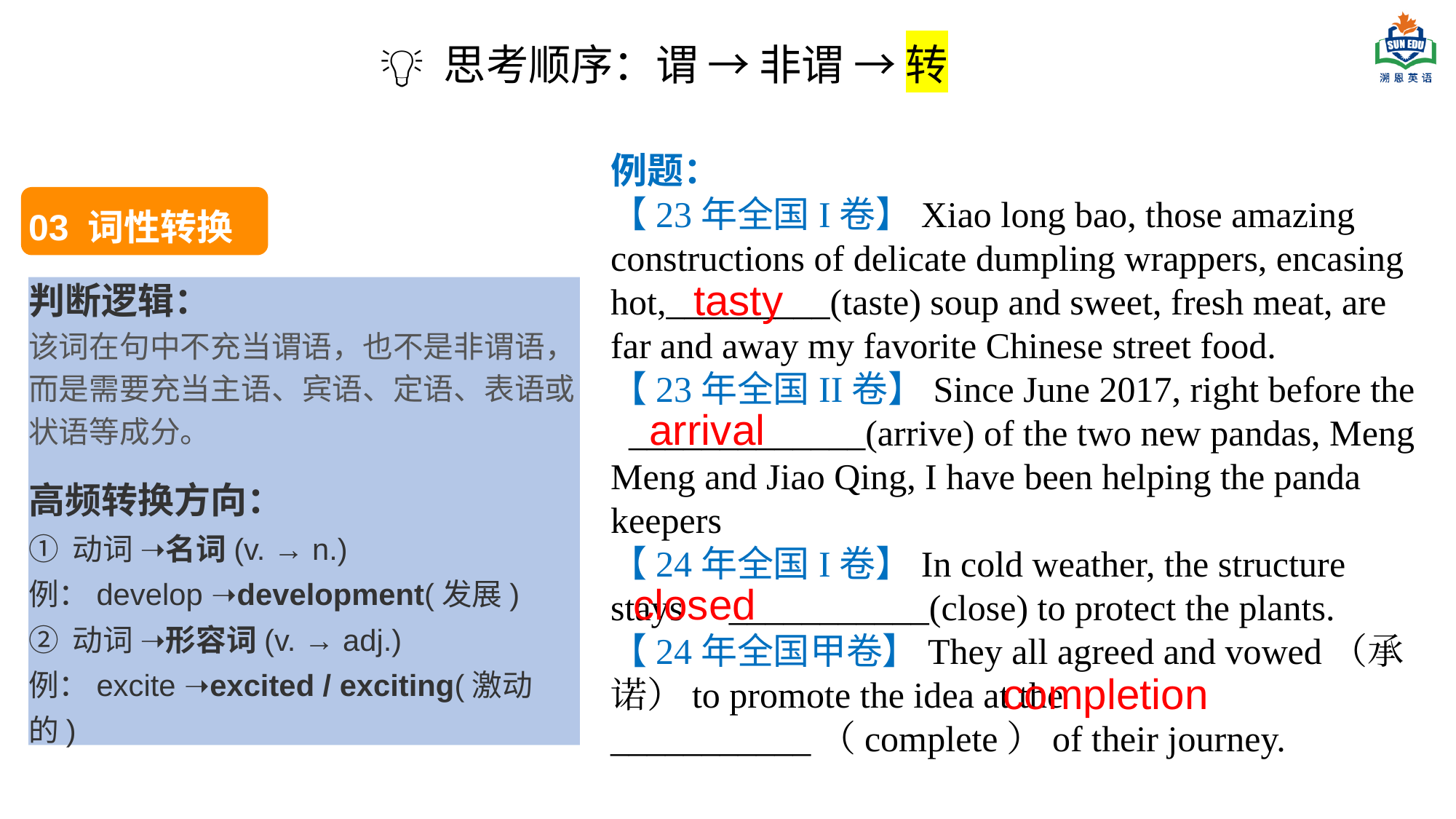

💡 思考顺序：谓 → 非谓 → 转
例题：
【23年全国I卷】Xiao long bao, those amazing constructions of delicate dumpling wrappers, encasing hot,_________(taste) soup and sweet, fresh meat, are far and away my favorite Chinese street food.
【23年全国II卷】Since June 2017, right before the   _____________(arrive) of the two new pandas, Meng Meng and Jiao Qing, I have been helping the panda keepers
【24年全国I卷】In cold weather, the structure stays     ___________(close) to protect the plants.
【24年全国甲卷】They all agreed and vowed（承诺）to promote the idea at the ___________（complete）of their journey.

03 词性转换
tasty
判断逻辑：
该词在句中不充当谓语，也不是非谓语，而是需要充当主语、宾语、定语、表语或状语等成分。
高频转换方向：
① 动词 ➝名词(v. → n.)
例：develop ➝development(发展)
② 动词 ➝形容词(v. → adj.)
例：excite ➝excited / exciting(激动的)
arrival
closed
completion